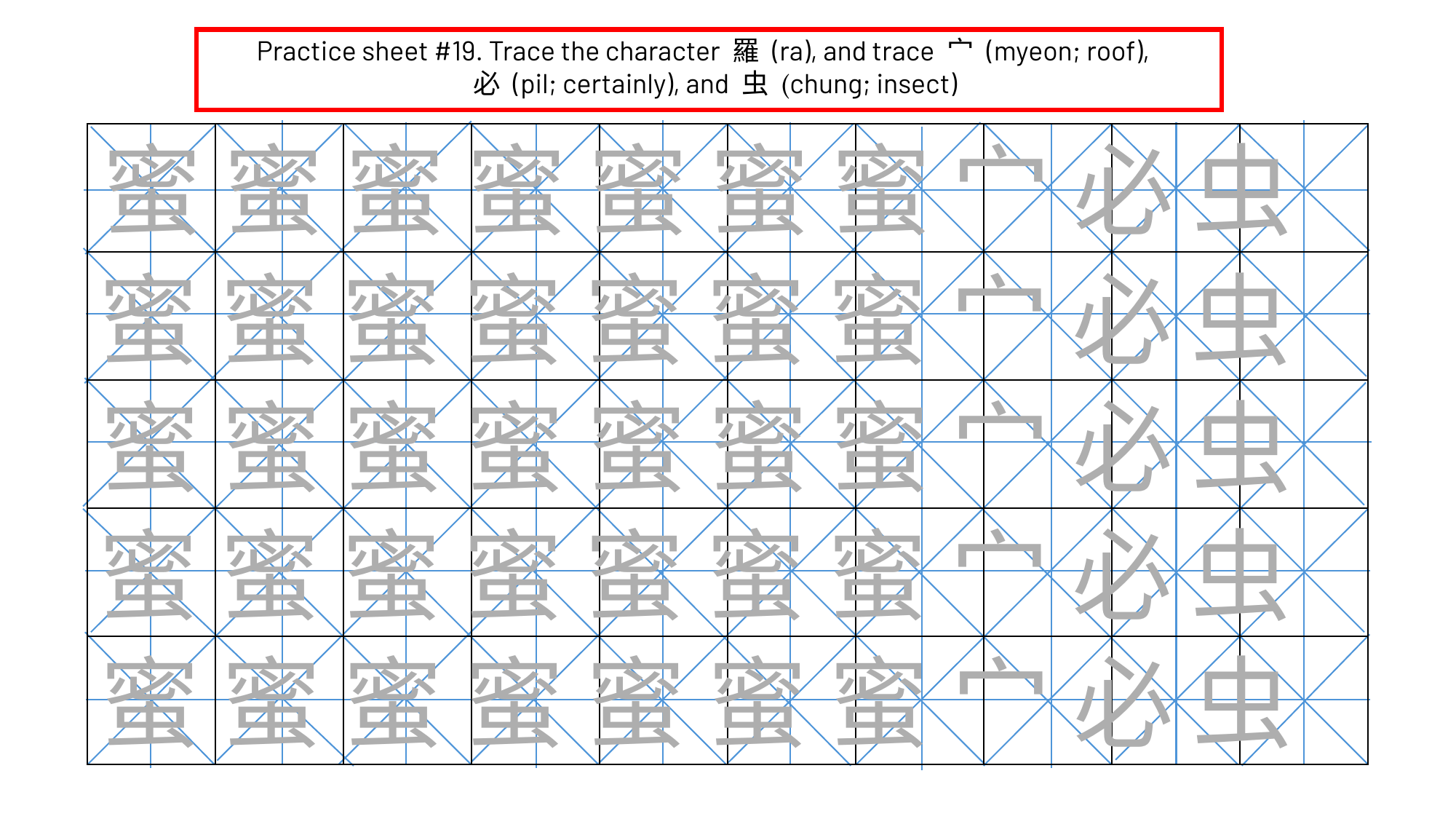

Practice sheet #19. Trace the character 羅 (ra), and trace 宀 (myeon; roof),
 必 (pil; certainly), and 虫 (chung; insect)

蜜 蜜 蜜 蜜 蜜 蜜 蜜 宀 必 虫
|  |  |  |  |  |  |  |  |  |  |
| --- | --- | --- | --- | --- | --- | --- | --- | --- | --- |
|  |  |  |  |  |  |  |  |  |  |
|  |  |  |  |  |  |  |  |  |  |
|  |  |  |  |  |  |  |  |  |  |
|  |  |  |  |  |  |  |  |  |  |
蜜 蜜 蜜 蜜 蜜 蜜 蜜 宀 必 虫
蜜 蜜 蜜 蜜 蜜 蜜 蜜 宀 必 虫
蜜 蜜 蜜 蜜 蜜 蜜 蜜 宀 必 虫
蜜 蜜 蜜 蜜 蜜 蜜 蜜 宀 必 虫